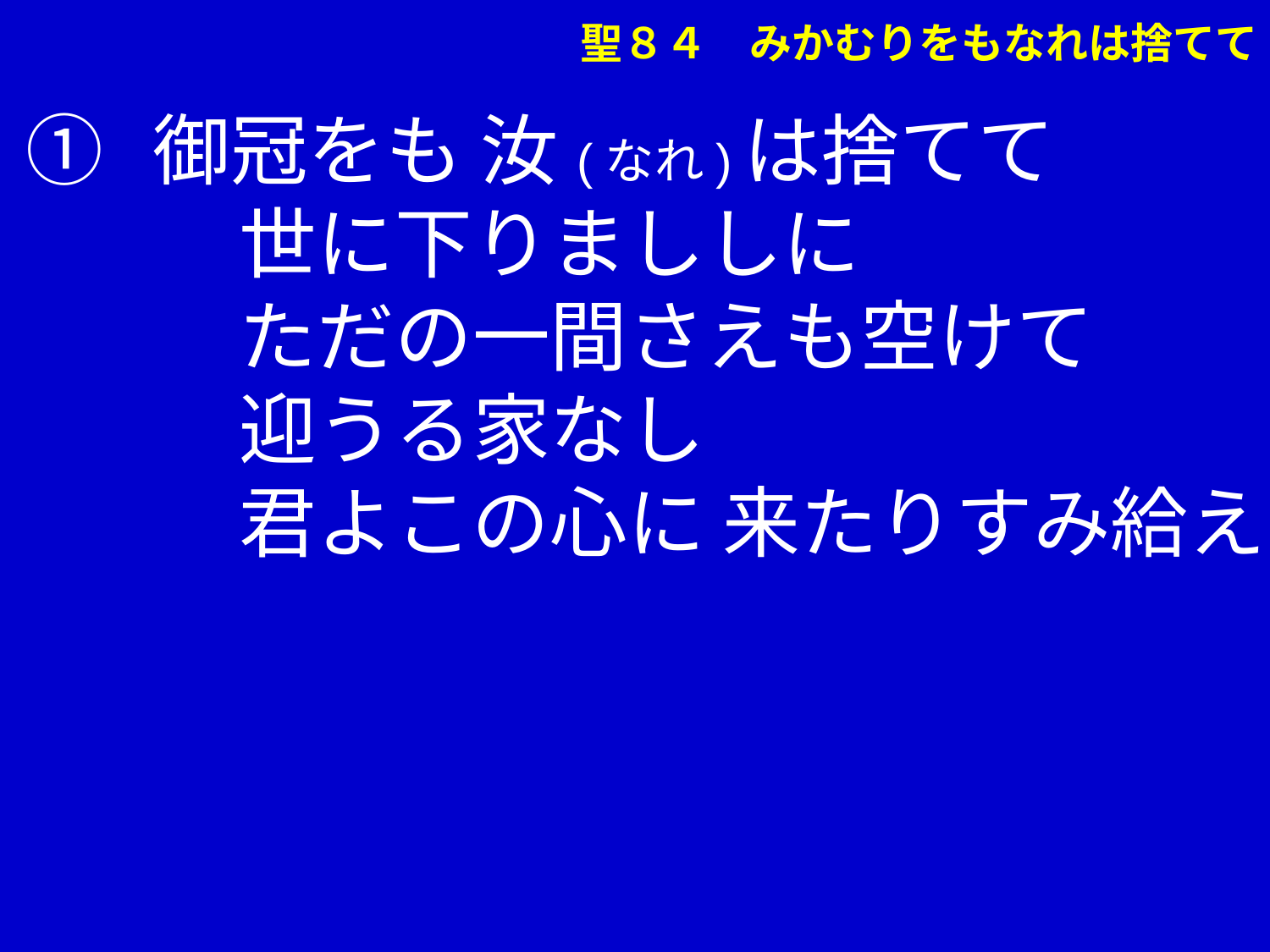

①	御冠をも 汝(なれ)は捨てて
	     世に下りまししに
	     ただの一間さえも空けて
	     迎うる家なし
	     君よこの心に 来たりすみ給え
聖８４　みかむりをもなれは捨てて